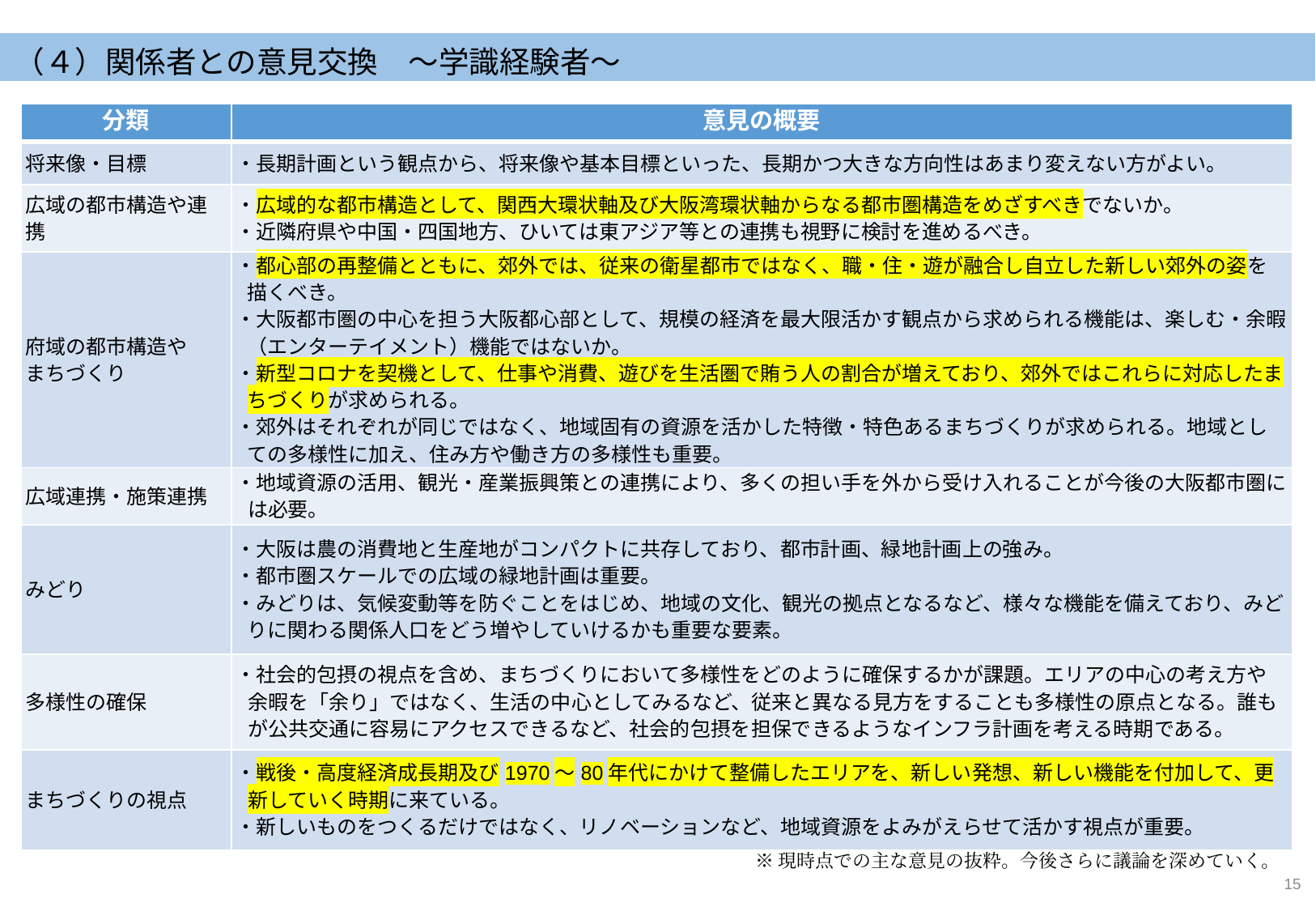

# （４）関係者との意見交換　～学識経験者～
| 分類 | 意見の概要 |
| --- | --- |
| 将来像・目標 | ・長期計画という観点から、将来像や基本目標といった、長期かつ大きな方向性はあまり変えない方がよい。 |
| 広域の都市構造や連携 | ・広域的な都市構造として、関西大環状軸及び大阪湾環状軸からなる都市圏構造をめざすべきでないか。 ・近隣府県や中国・四国地方、ひいては東アジア等との連携も視野に検討を進めるべき。 |
| 府域の都市構造や まちづくり | ・都心部の再整備とともに、郊外では、従来の衛星都市ではなく、職・住・遊が融合し自立した新しい郊外の姿を描くべき。 ・大阪都市圏の中心を担う大阪都心部として、規模の経済を最大限活かす観点から求められる機能は、楽しむ・余暇（エンターテイメント）機能ではないか。 ・新型コロナを契機として、仕事や消費、遊びを生活圏で賄う人の割合が増えており、郊外ではこれらに対応したまちづくりが求められる。 ・郊外はそれぞれが同じではなく、地域固有の資源を活かした特徴・特色あるまちづくりが求められる。地域としての多様性に加え、住み方や働き方の多様性も重要。 |
| 広域連携・施策連携 | ・地域資源の活用、観光・産業振興策との連携により、多くの担い手を外から受け入れることが今後の大阪都市圏には必要。 |
| みどり | ・大阪は農の消費地と生産地がコンパクトに共存しており、都市計画、緑地計画上の強み。 ・都市圏スケールでの広域の緑地計画は重要。 ・みどりは、気候変動等を防ぐことをはじめ、地域の文化、観光の拠点となるなど、様々な機能を備えており、みどりに関わる関係人口をどう増やしていけるかも重要な要素。 |
| 多様性の確保 | ・社会的包摂の視点を含め、まちづくりにおいて多様性をどのように確保するかが課題。エリアの中心の考え方や余暇を「余り」ではなく、生活の中心としてみるなど、従来と異なる見方をすることも多様性の原点となる。誰もが公共交通に容易にアクセスできるなど、社会的包摂を担保できるようなインフラ計画を考える時期である。 |
| まちづくりの視点 | ・戦後・高度経済成長期及び1970～80年代にかけて整備したエリアを、新しい発想、新しい機能を付加して、更新していく時期に来ている。 ・新しいものをつくるだけではなく、リノベーションなど、地域資源をよみがえらせて活かす視点が重要。 |
※現時点での主な意見の抜粋。今後さらに議論を深めていく。
15